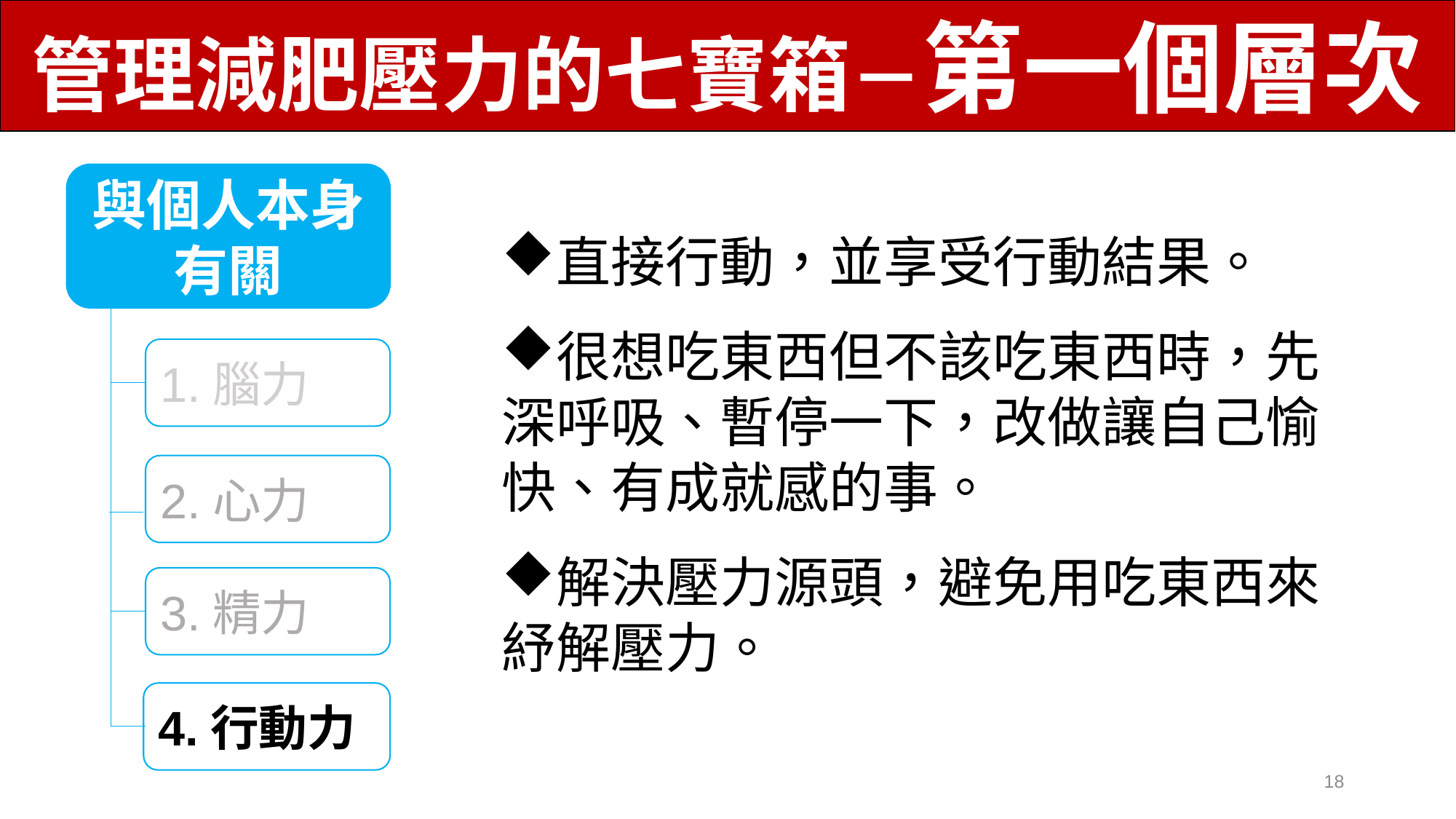

管理減肥壓力的七寶箱－第一個層次
與個人本身有關
1.腦力
2.心力
3.精力
4.行動力
直接行動，並享受行動結果。

很想吃東西但不該吃東西時，先深呼吸、暫停一下，改做讓自己愉快、有成就感的事。

解決壓力源頭，避免用吃東西來紓解壓力。
18